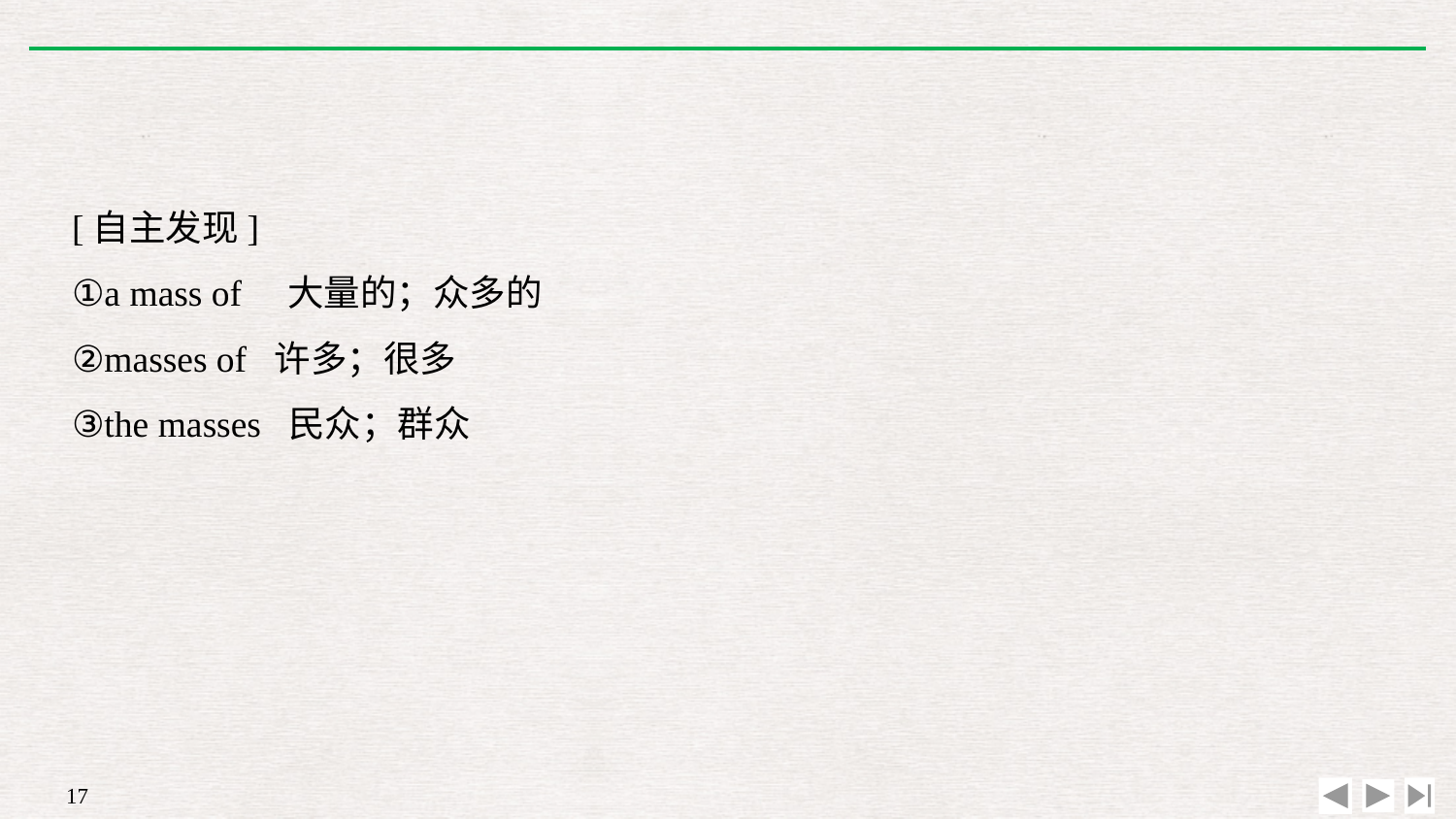

[自主发现]
①a mass of　大量的；众多的
②masses of  许多；很多
③the masses  民众；群众